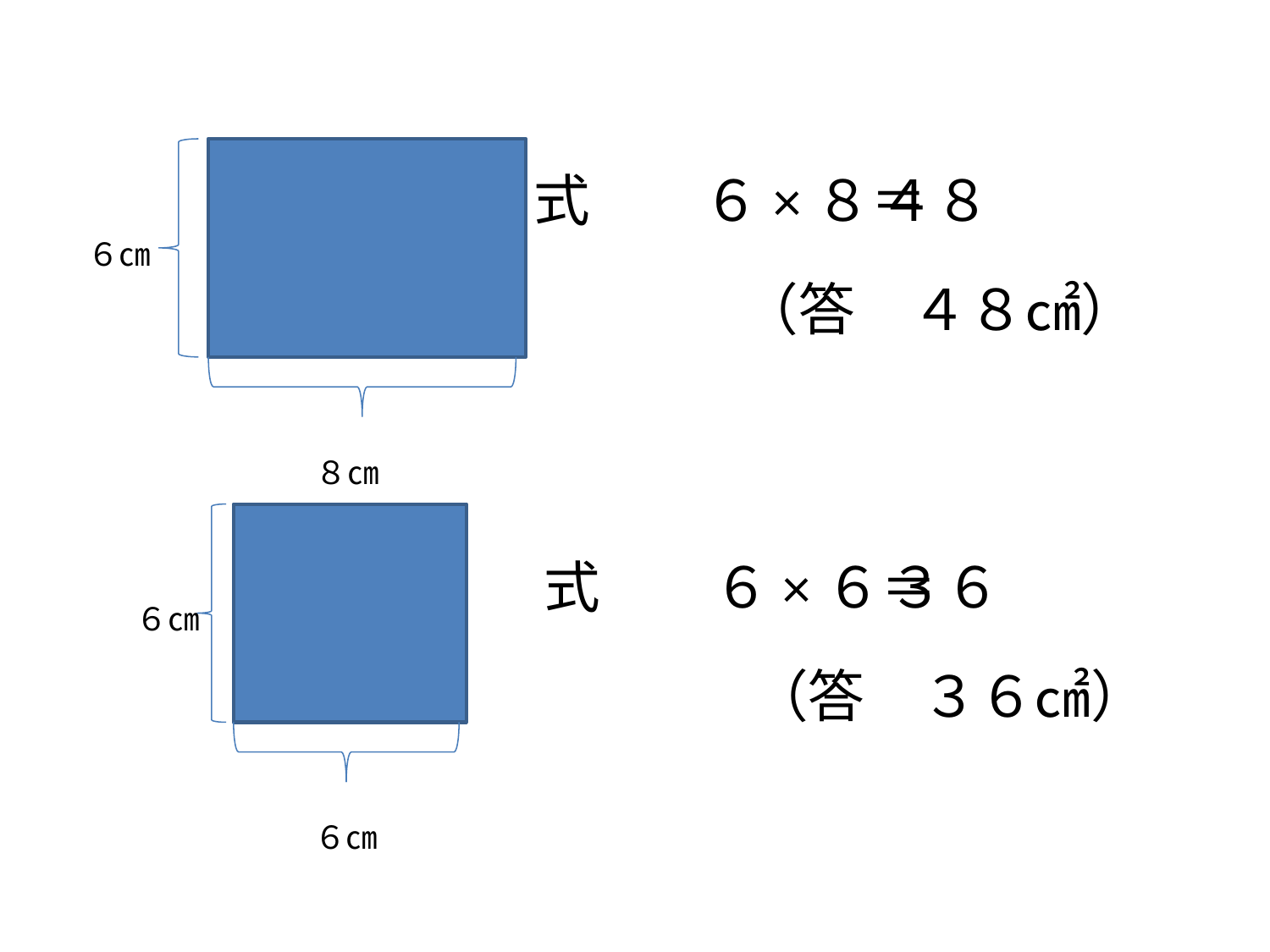

６㎝

８㎝
式　　６×８＝
４８
（答　４８㎠）

６㎝

６㎝
式　　６×６＝
３６
（答　３６㎠）